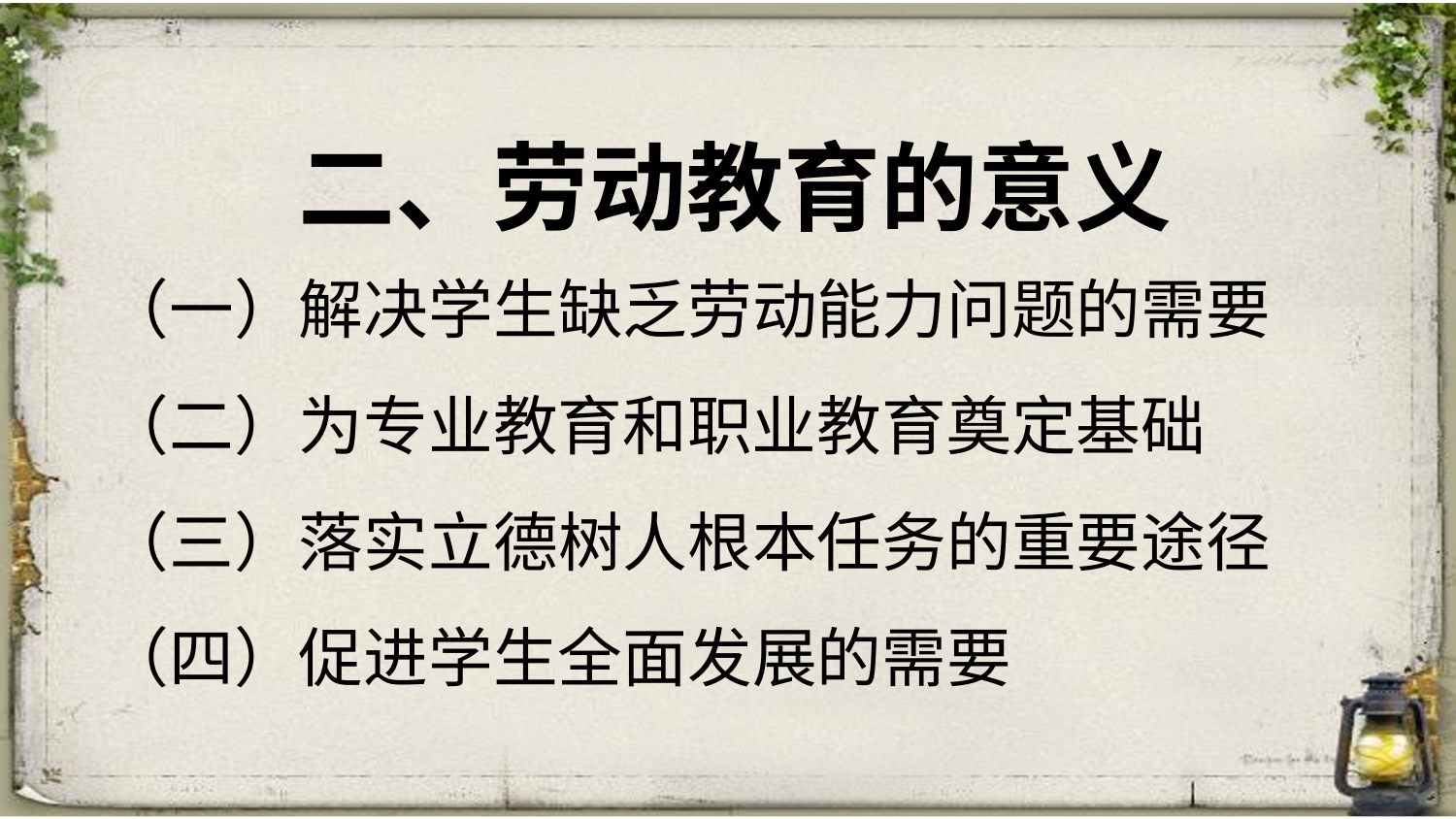

二、劳动教育的意义
（一）解决学生缺乏劳动能力问题的需要
（二）为专业教育和职业教育奠定基础
（三）落实立德树人根本任务的重要途径
（四）促进学生全面发展的需要